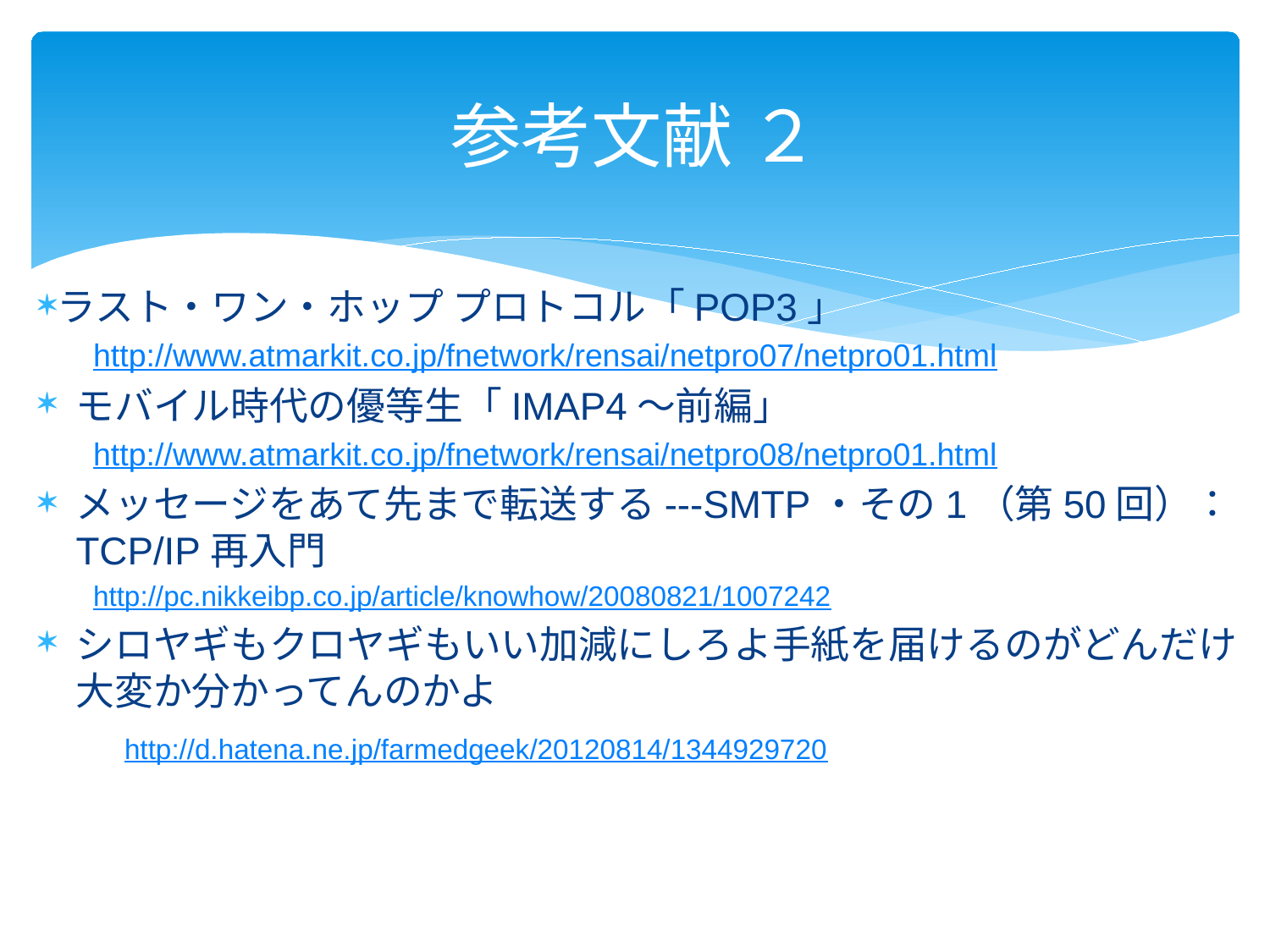

# 参考文献 ２
ラスト・ワン・ホップ プロトコル「POP3」
http://www.atmarkit.co.jp/fnetwork/rensai/netpro07/netpro01.html
モバイル時代の優等生「IMAP4～前編」
http://www.atmarkit.co.jp/fnetwork/rensai/netpro08/netpro01.html
メッセージをあて先まで転送する---SMTP・その1（第50回）：TCP/IP再入門
http://pc.nikkeibp.co.jp/article/knowhow/20080821/1007242
シロヤギもクロヤギもいい加減にしろよ手紙を届けるのがどんだけ大変か分かってんのかよ
　　http://d.hatena.ne.jp/farmedgeek/20120814/1344929720